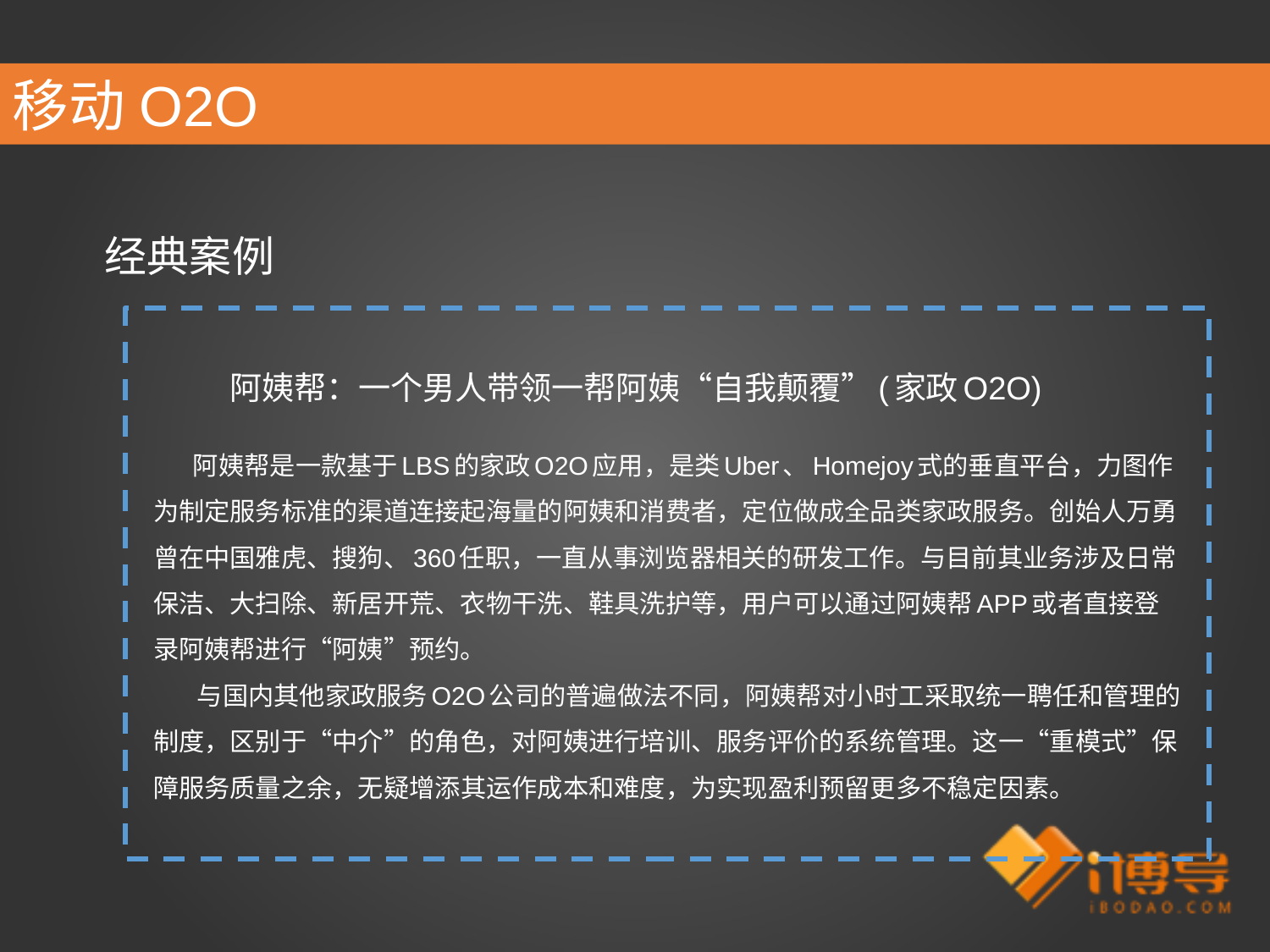

移动O2O
经典案例

阿姨帮：一个男人带领一帮阿姨“自我颠覆”(家政O2O)

           阿姨帮是一款基于LBS的家政O2O应用，是类Uber、Homejoy式的垂直平台，力图作为制定服务标准的渠道连接起海量的阿姨和消费者，定位做成全品类家政服务。创始人万勇曾在中国雅虎、搜狗、360任职，一直从事浏览器相关的研发工作。与目前其业务涉及日常保洁、大扫除、新居开荒、衣物干洗、鞋具洗护等，用户可以通过阿姨帮APP或者直接登录阿姨帮进行“阿姨”预约。
       与国内其他家政服务O2O公司的普遍做法不同，阿姨帮对小时工采取统一聘任和管理的制度，区别于“中介”的角色，对阿姨进行培训、服务评价的系统管理。这一“重模式”保障服务质量之余，无疑增添其运作成本和难度，为实现盈利预留更多不稳定因素。